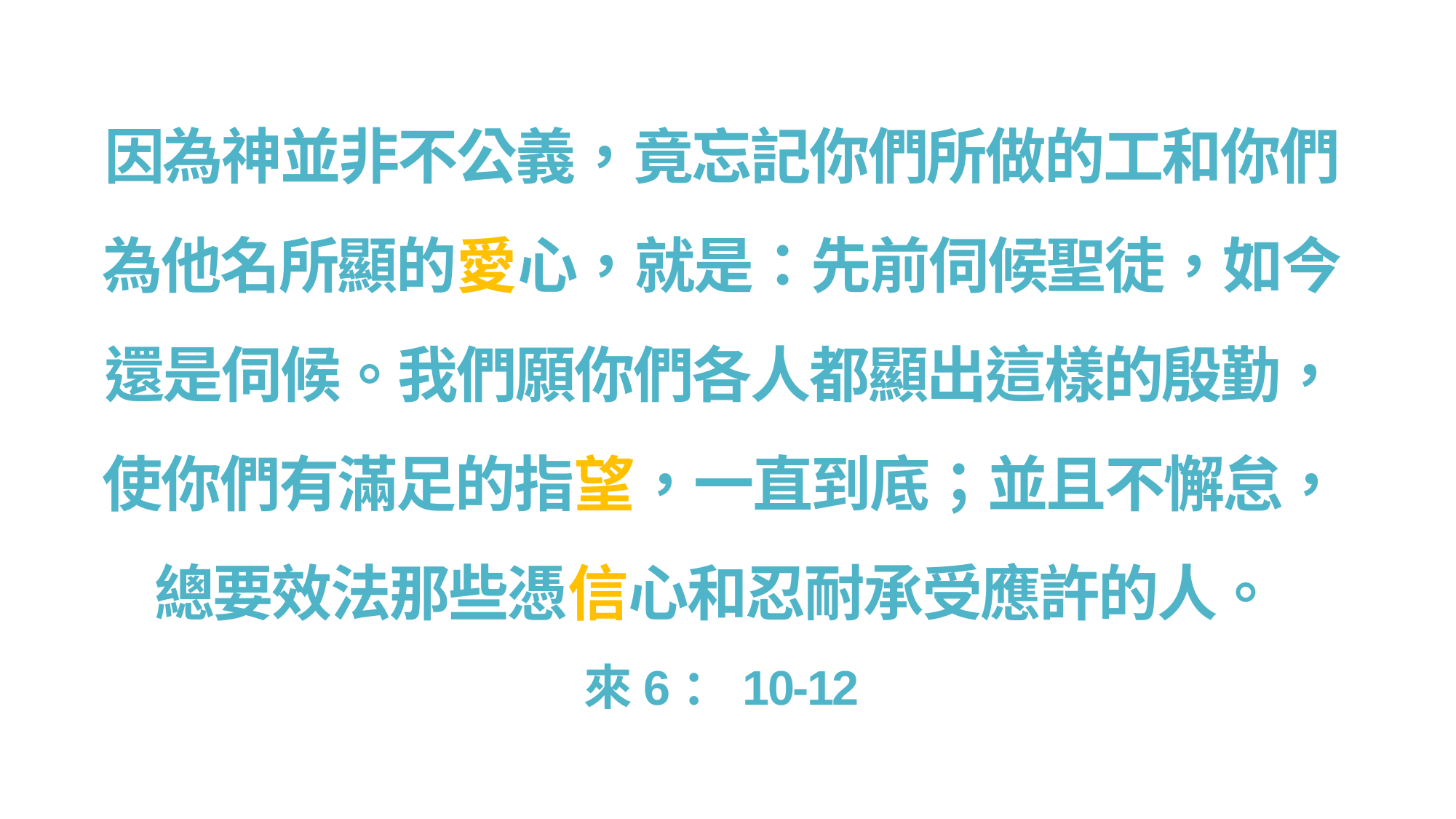

# 因為神並非不公義，竟忘記你們所做的工和你們為他名所顯的愛心，就是：先前伺候聖徒，如今還是伺候。我們願你們各人都顯出這樣的殷勤，使你們有滿足的指望，一直到底；並且不懈怠，總要效法那些憑信心和忍耐承受應許的人。 來6：10-12